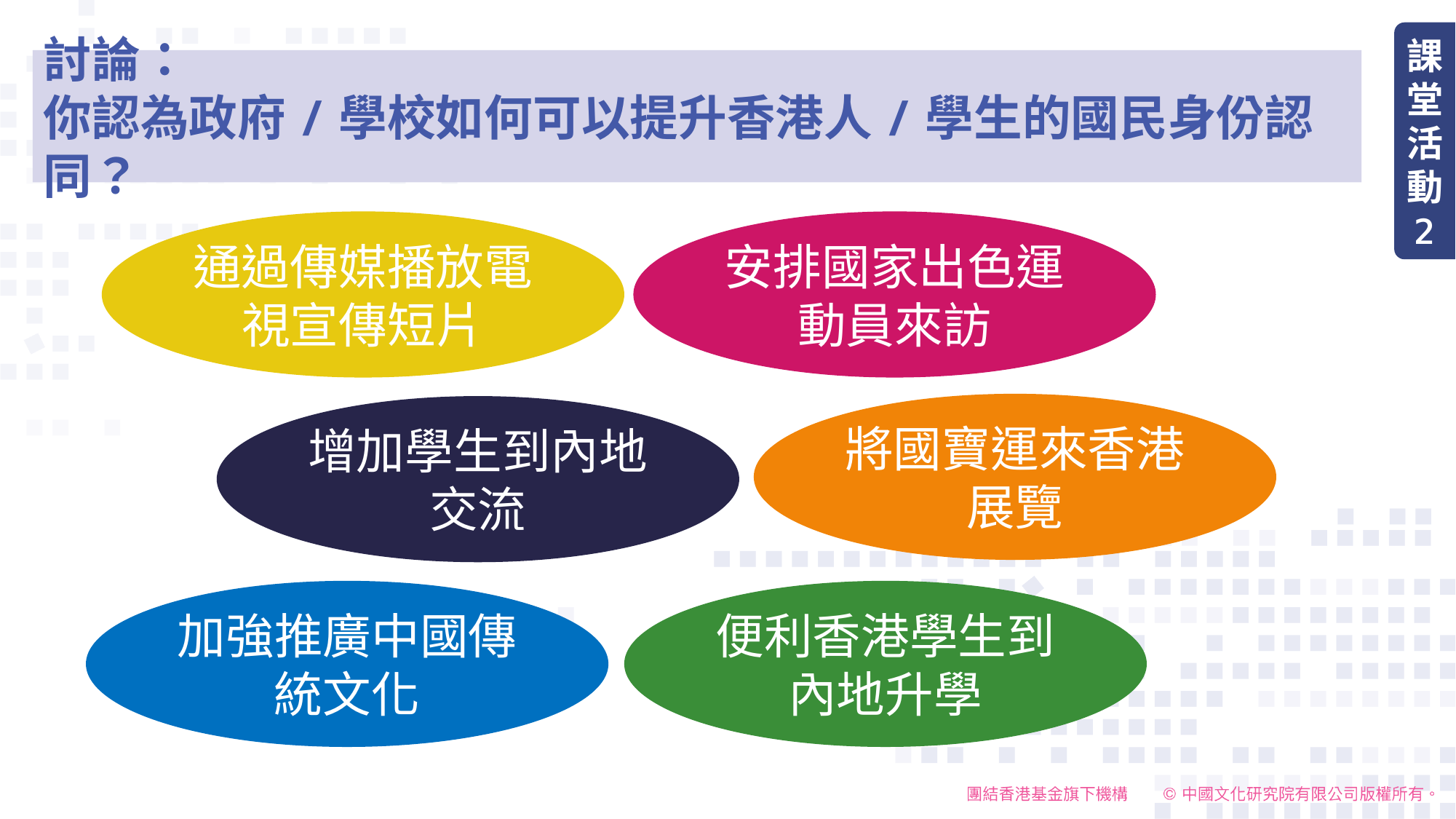

課堂活動
2
討論：
你認為政府/學校如何可以提升香港人/學生的國民身份認同？

安排國家出色運動員來訪
通過傳媒播放電視宣傳短片
將國寶運來香港展覽
增加學生到內地交流
便利香港學生到內地升學
加強推廣中國傳統文化